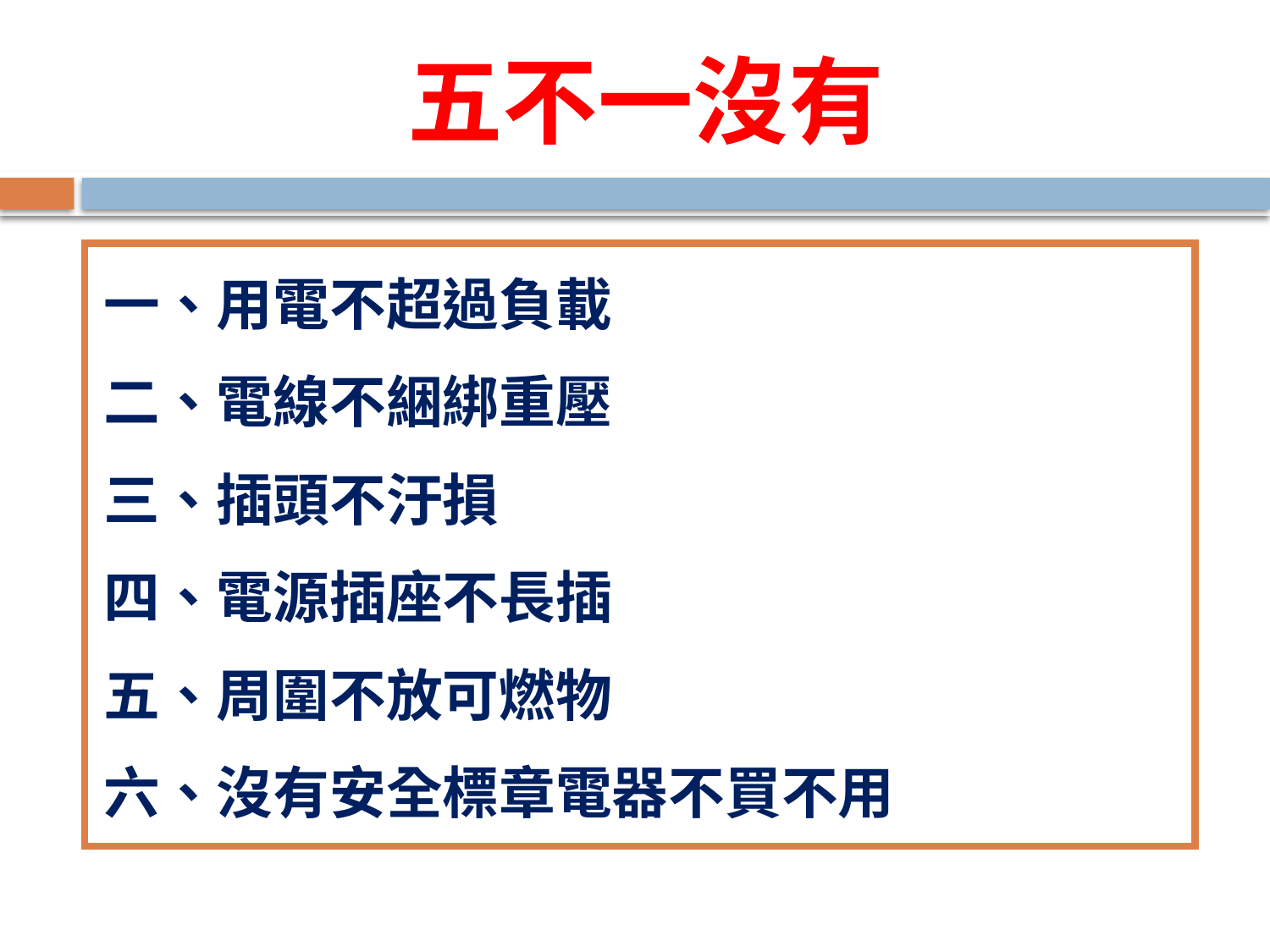

# 五不一沒有
一、用電不超過負載
二、電線不綑綁重壓
三、插頭不汙損
四、電源插座不長插
五、周圍不放可燃物
六、沒有安全標章電器不買不用